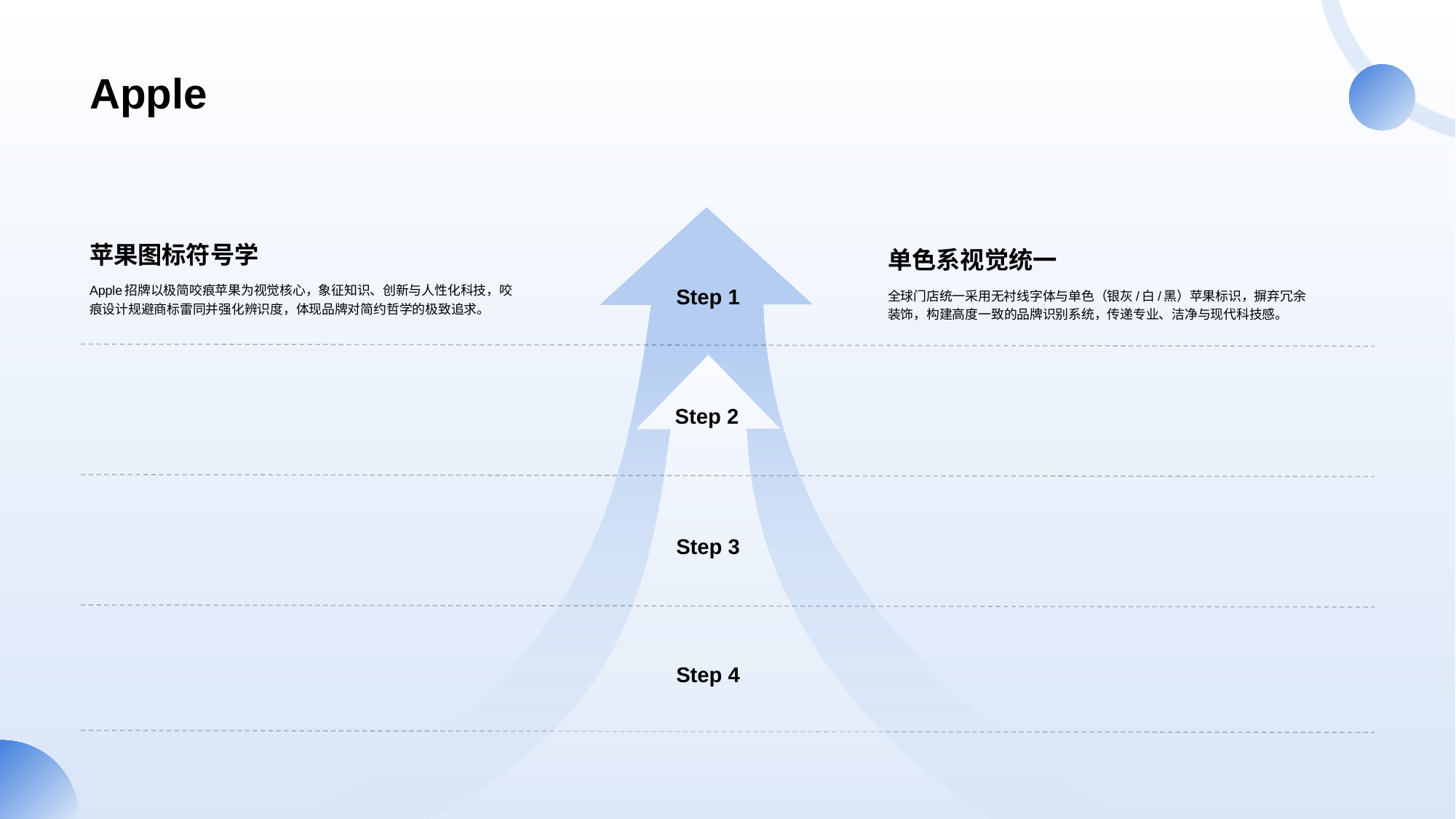

# Apple

苹果图标符号学
Apple招牌以极简咬痕苹果为视觉核心，象征知识、创新与人性化科技，咬痕设计规避商标雷同并强化辨识度，体现品牌对简约哲学的极致追求。
单色系视觉统一
全球门店统一采用无衬线字体与单色（银灰/白/黑）苹果标识，摒弃冗余装饰，构建高度一致的品牌识别系统，传递专业、洁净与现代科技感。
Step 1

Step 2
Step 3
Step 4